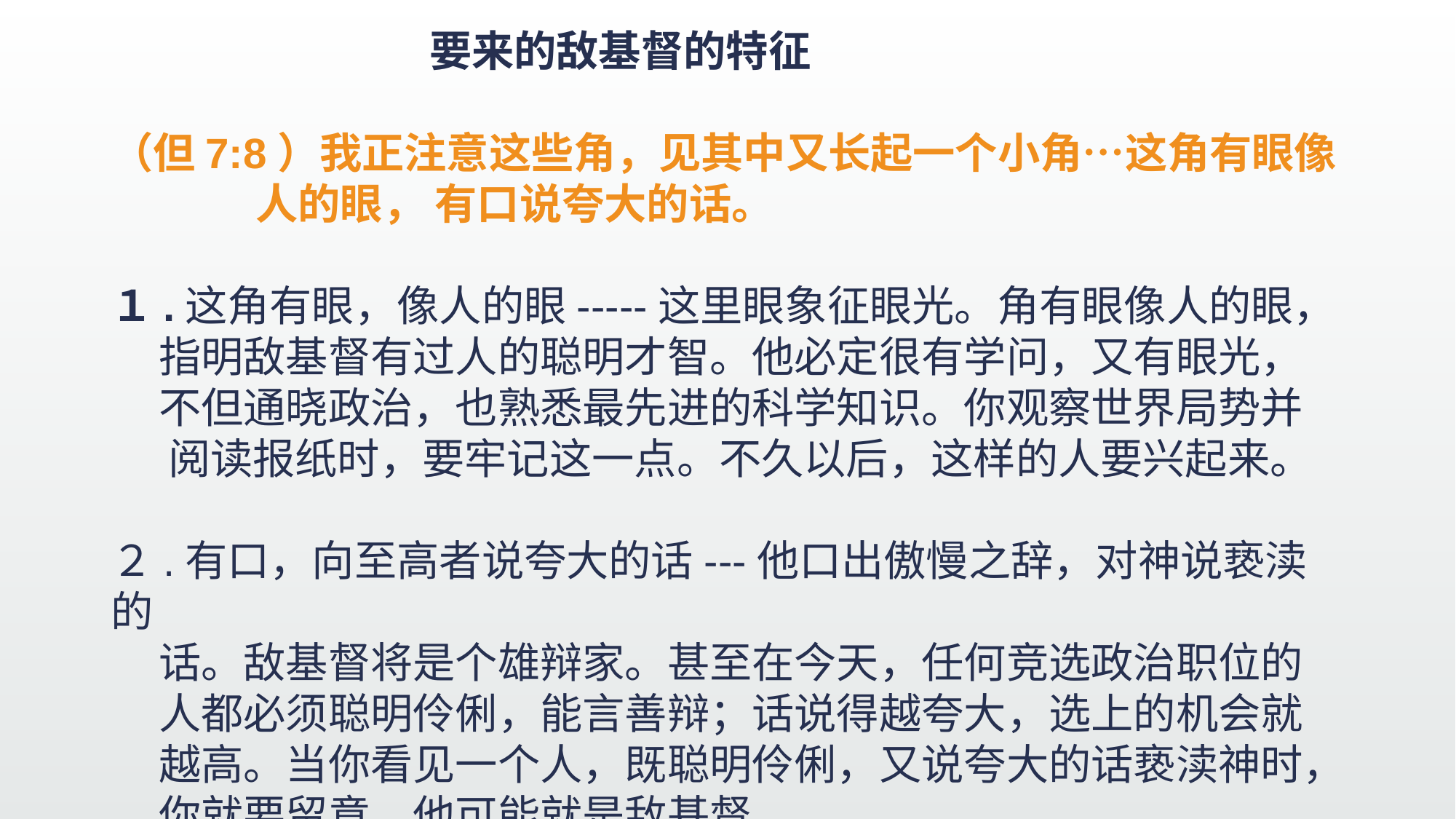

要来的敌基督的特征

（但7:8）我正注意这些角，见其中又长起一个小角…这角有眼像
              人的眼， 有口说夸大的话。

１.这角有眼，像人的眼-----这里眼象征眼光。角有眼像人的眼，
    指明敌基督有过人的聪明才智。他必定很有学问，又有眼光，
    不但通晓政治，也熟悉最先进的科学知识。你观察世界局势并
     阅读报纸时，要牢记这一点。不久以后，这样的人要兴起来。

２.有口，向至高者说夸大的话---他口出傲慢之辞，对神说亵渎的
    话。敌基督将是个雄辩家。甚至在今天，任何竞选政治职位的
    人都必须聪明伶俐，能言善辩；话说得越夸大，选上的机会就
    越高。当你看见一个人，既聪明伶俐，又说夸大的话亵渎神时，
    你就要留意，他可能就是敌基督。